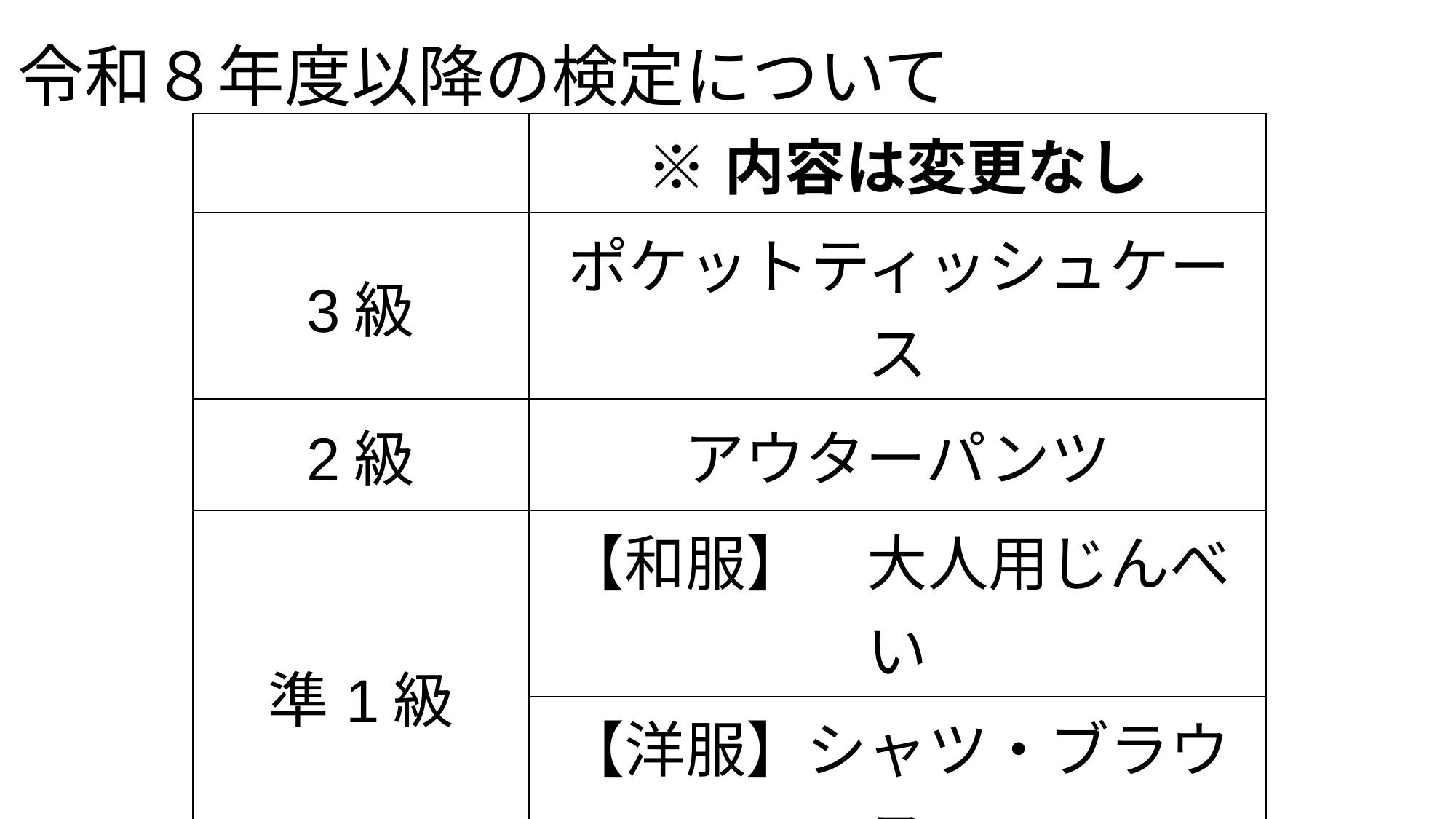

# 令和８年度以降の検定について
|  | ※内容は変更なし |
| --- | --- |
| 3級 | ポケットティッシュケース |
| 2級 | アウターパンツ |
| 準1級 | 【和服】　大人用じんべい |
|  | 【洋服】シャツ・ブラウス |
| 1級 | 【和服】ひとえ長着 |
|  | 【洋服】総裏つきジャケット |